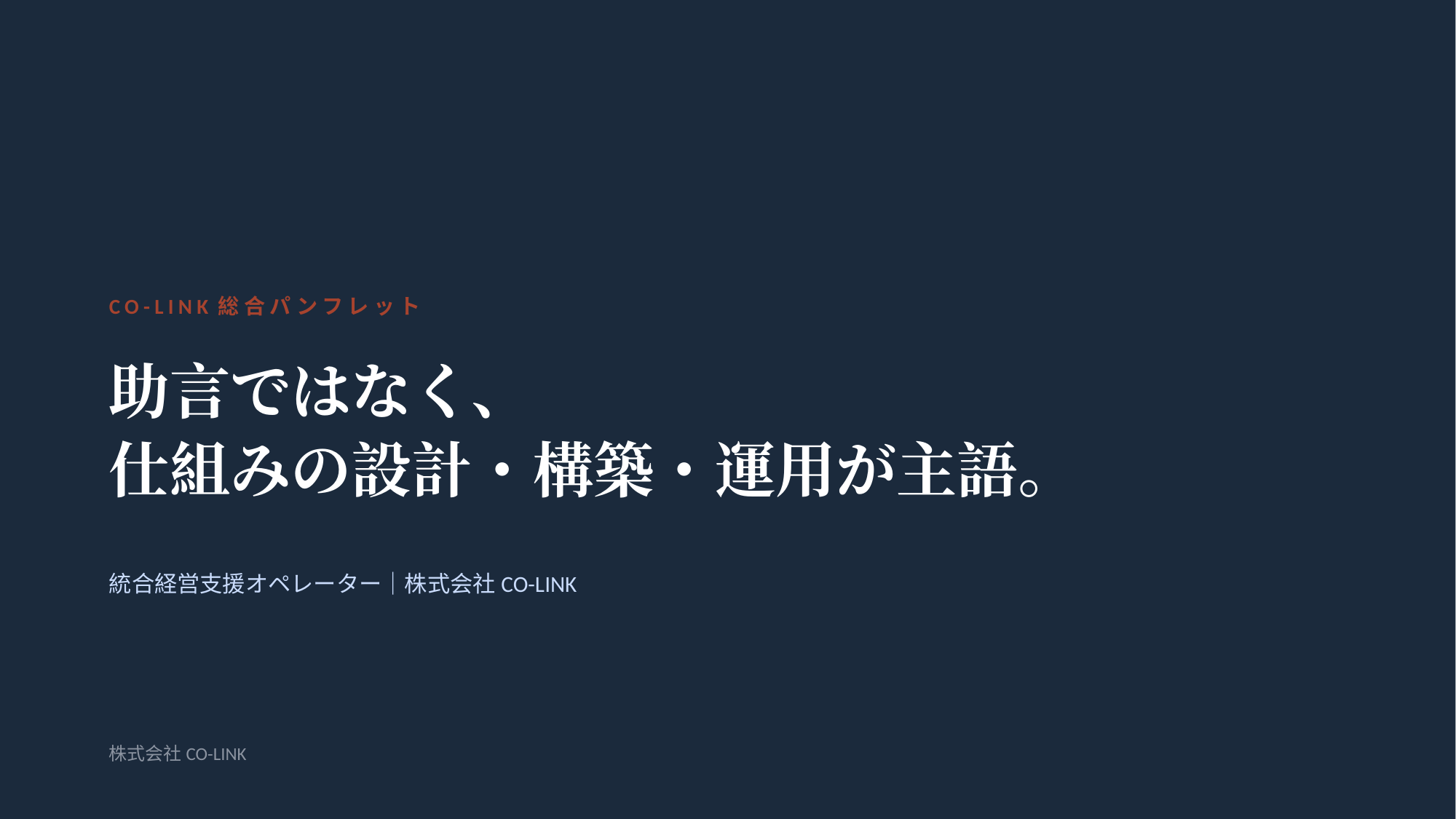

CO-LINK総合パンフレット
助言ではなく、
仕組みの設計・構築・運用が主語。
統合経営支援オペレーター｜株式会社CO-LINK
株式会社CO-LINK